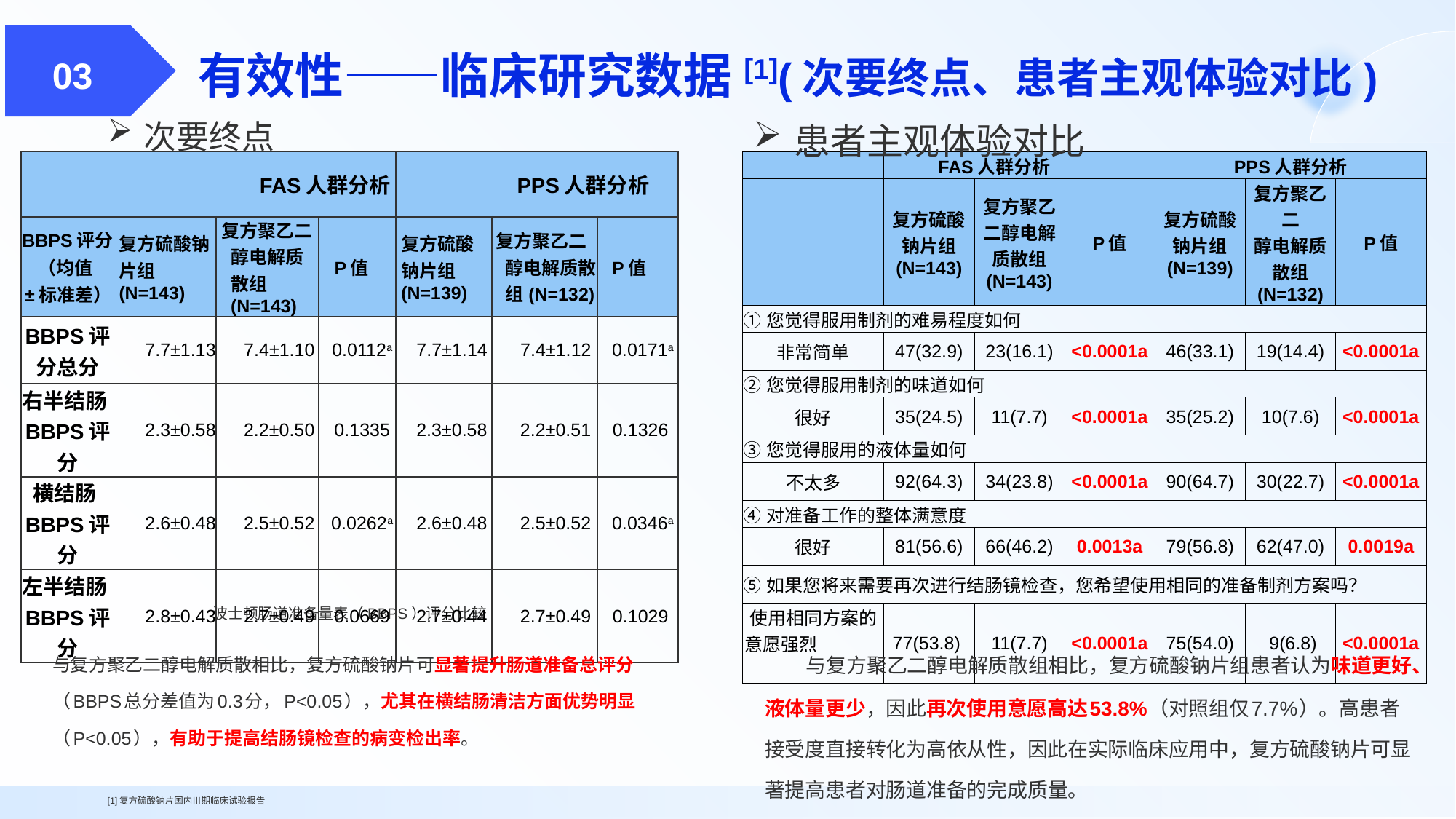

有效性——临床研究数据[1](次要终点、患者主观体验对比)

  03
患者主观体验对比
次要终点
| FAS人群分析 |  |  |  | PPS人群分析 |  |  |
| --- | --- | --- | --- | --- | --- | --- |
| BBPS评分 （均值±标准差） | 复方硫酸钠片组(N=143) | 复方聚乙二醇电解质散组(N=143) | P值 | 复方硫酸钠片组(N=139) | 复方聚乙二醇电解质散组(N=132) | P值 |
| BBPS评分总分 | 7.7±1.13 | 7.4±1.10 | 0.0112a | 7.7±1.14 | 7.4±1.12 | 0.0171a |
| 右半结肠BBPS评分 | 2.3±0.58 | 2.2±0.50 | 0.1335 | 2.3±0.58 | 2.2±0.51 | 0.1326 |
| 横结肠BBPS评分 | 2.6±0.48 | 2.5±0.52 | 0.0262a | 2.6±0.48 | 2.5±0.52 | 0.0346a |
| 左半结肠BBPS评分 | 2.8±0.43 | 2.7±0.49 | 0.0669 | 2.7±0.44 | 2.7±0.49 | 0.1029 |
|  | FAS人群分析 |  |  | PPS人群分析 |  |  |
| --- | --- | --- | --- | --- | --- | --- |
|  | 复方硫酸钠片组 (N=143) | 复方聚乙二醇电解质散组 (N=143) | P值 | 复方硫酸钠片组 (N=139) | 复方聚乙二 醇电解质散组 (N=132) | P值 |
| ①您觉得服用制剂的难易程度如何 |  |  |  |  |  |  |
| 非常简单 | 47(32.9) | 23(16.1) | <0.0001a | 46(33.1) | 19(14.4) | <0.0001a |
| ②您觉得服用制剂的味道如何 |  |  |  |  |  |  |
| 很好 | 35(24.5) | 11(7.7) | <0.0001a | 35(25.2) | 10(7.6) | <0.0001a |
| ③您觉得服用的液体量如何 |  |  |  |  |  |  |
| 不太多 | 92(64.3) | 34(23.8) | <0.0001a | 90(64.7) | 30(22.7) | <0.0001a |
| ④对准备工作的整体满意度 |  |  |  |  |  |  |
| 很好 | 81(56.6) | 66(46.2) | 0.0013a | 79(56.8) | 62(47.0) | 0.0019a |
| ⑤如果您将来需要再次进行结肠镜检查，您希望使用相同的准备制剂方案吗？ |  |  |  |  |  |  |
| 使用相同方案的意愿强烈 | 77(53.8) | 11(7.7) | <0.0001a | 75(54.0) | 9(6.8) | <0.0001a |
波士顿肠道准备量表（BBPS）评分比较
       与复方聚乙二醇电解质散组相比，复方硫酸钠片组患者认为味道更好、液体量更少，因此再次使用意愿高达53.8%（对照组仅7.7%）。高患者接受度直接转化为高依从性，因此在实际临床应用中，复方硫酸钠片可显著提高患者对肠道准备的完成质量。
与复方聚乙二醇电解质散相比，复方硫酸钠片可显著提升肠道准备总评分（BBPS总分差值为0.3分，P<0.05），尤其在横结肠清洁方面优势明显（P<0.05），有助于提高结肠镜检查的病变检出率。

[1]复方硫酸钠片国内Ⅲ期临床试验报告